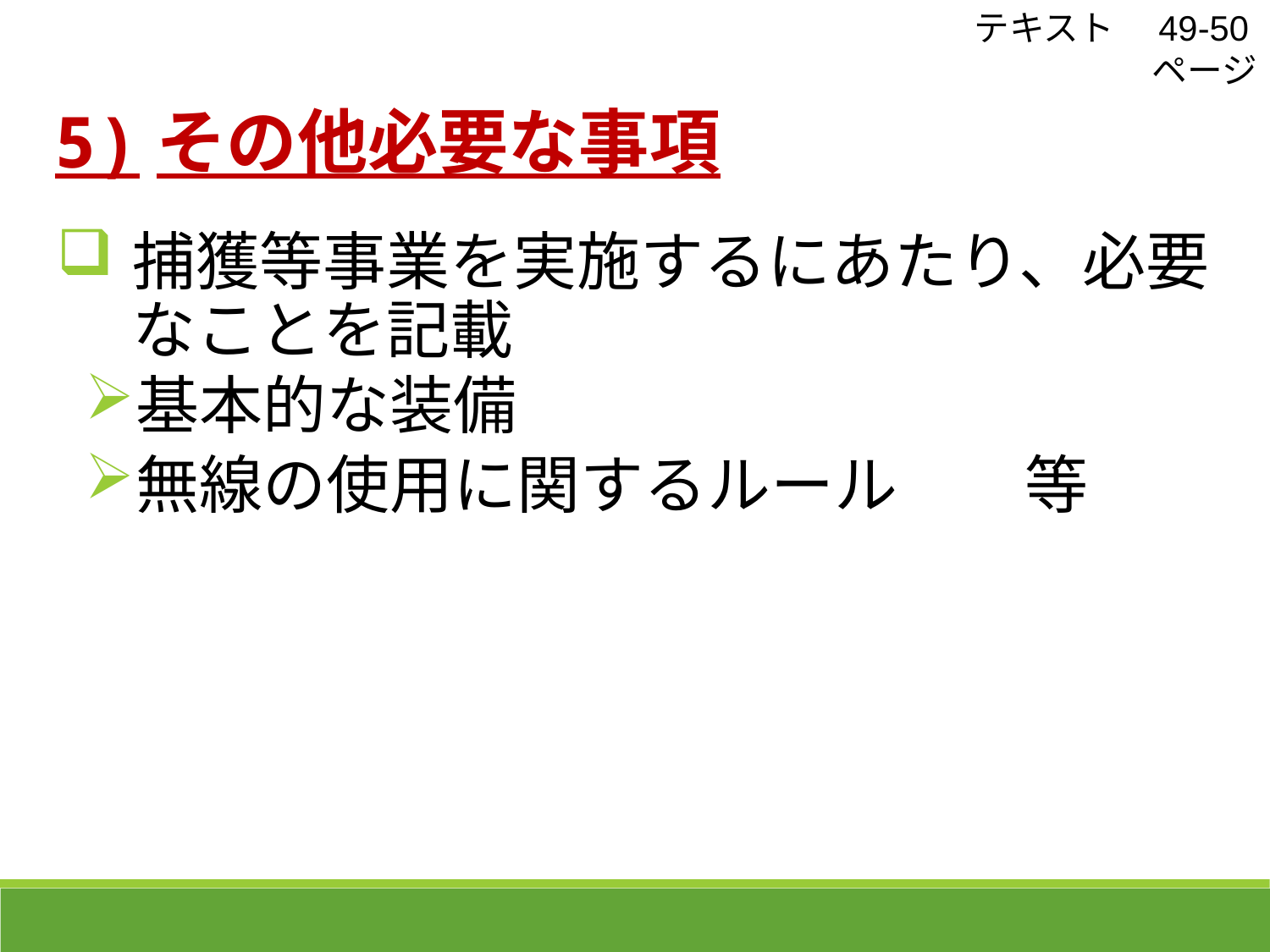

テキスト　49-50ページ
 5)その他必要な事項
捕獲等事業を実施するにあたり、必要なことを記載
基本的な装備
無線の使用に関するルール　　等